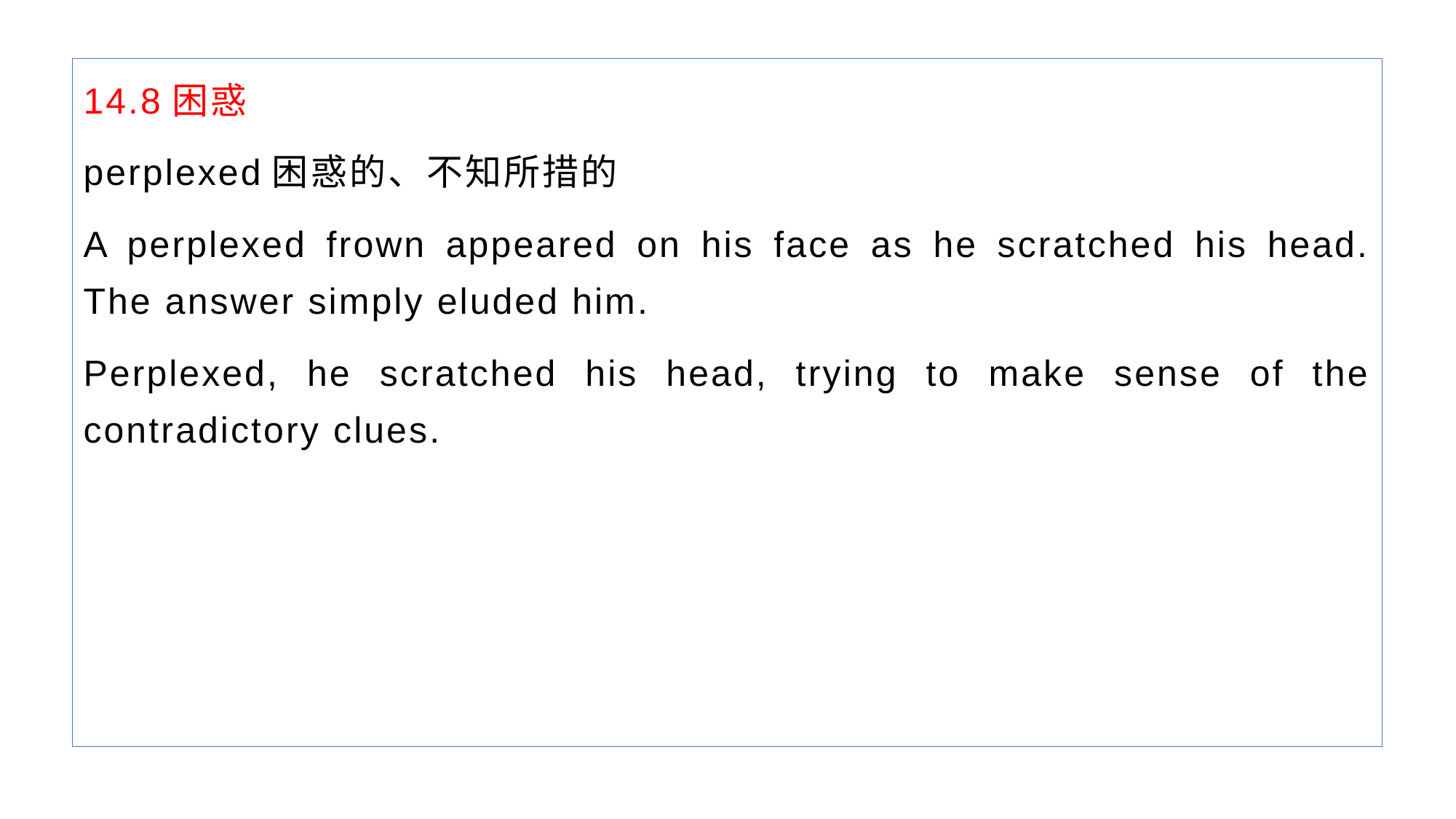

14.8困惑
perplexed困惑的、不知所措的
A perplexed frown appeared on his face as he scratched his head. The answer simply eluded him.
Perplexed, he scratched his head, trying to make sense of the contradictory clues.